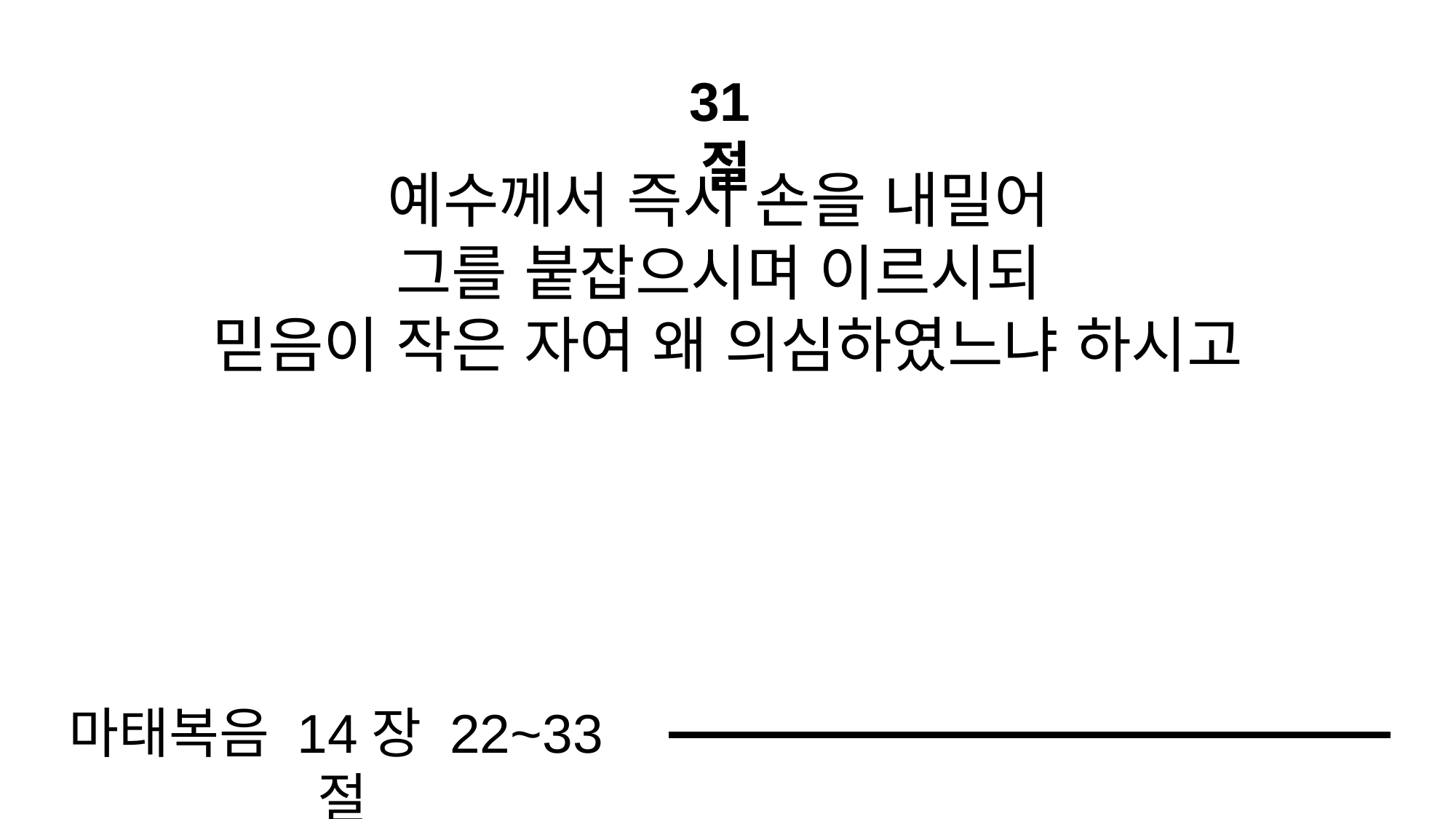

31절
예수께서 즉시 손을 내밀어
그를 붙잡으시며 이르시되
믿음이 작은 자여 왜 의심하였느냐 하시고
마태복음 14장 22~33절